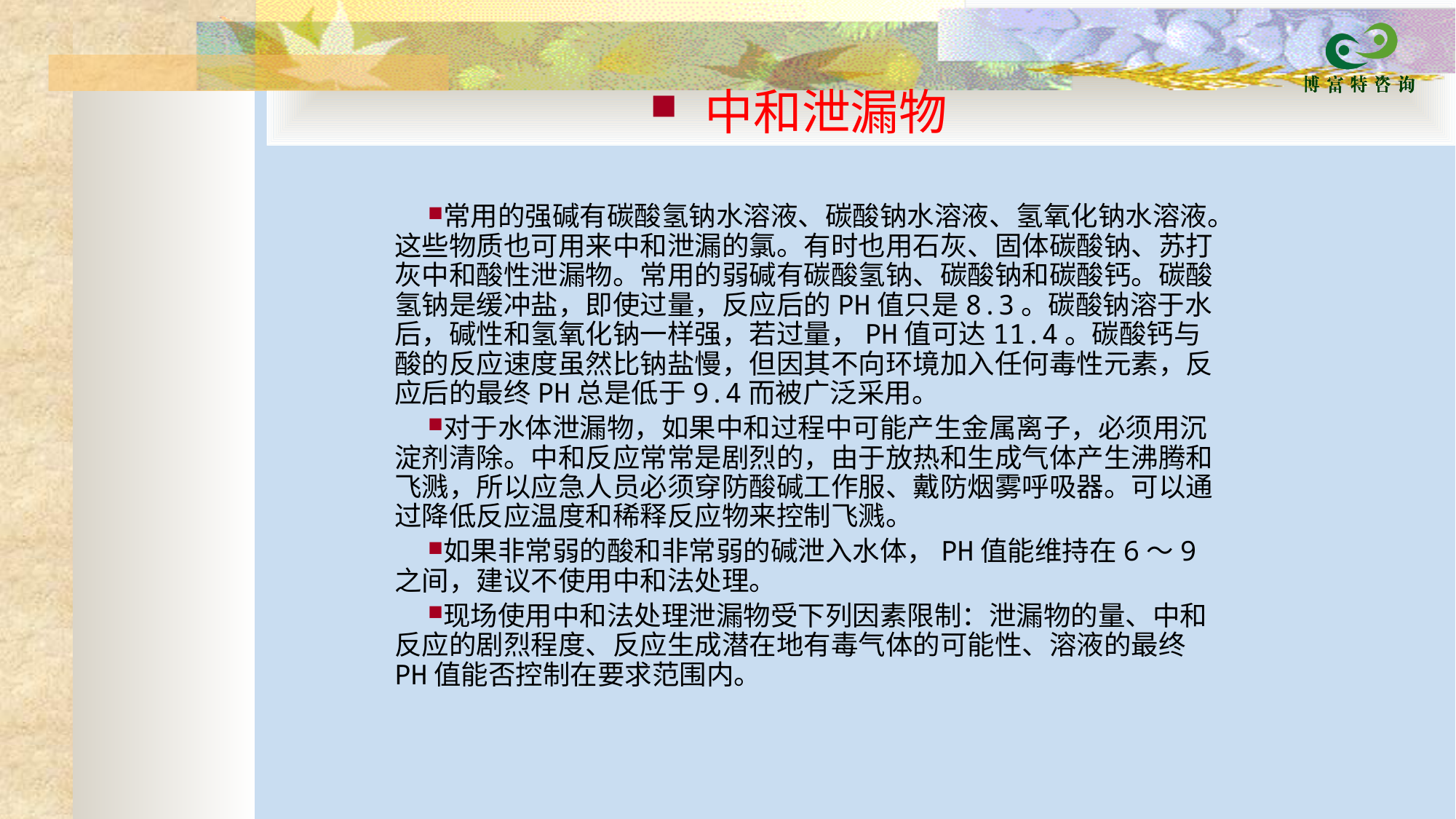

中和泄漏物
常用的强碱有碳酸氢钠水溶液、碳酸钠水溶液、氢氧化钠水溶液。这些物质也可用来中和泄漏的氯。有时也用石灰、固体碳酸钠、苏打灰中和酸性泄漏物。常用的弱碱有碳酸氢钠、碳酸钠和碳酸钙。碳酸氢钠是缓冲盐，即使过量，反应后的PH值只是8.3。碳酸钠溶于水后，碱性和氢氧化钠一样强，若过量，PH值可达11.4。碳酸钙与酸的反应速度虽然比钠盐慢，但因其不向环境加入任何毒性元素，反应后的最终PH总是低于9.4而被广泛采用。
对于水体泄漏物，如果中和过程中可能产生金属离子，必须用沉淀剂清除。中和反应常常是剧烈的，由于放热和生成气体产生沸腾和飞溅，所以应急人员必须穿防酸碱工作服、戴防烟雾呼吸器。可以通过降低反应温度和稀释反应物来控制飞溅。
如果非常弱的酸和非常弱的碱泄入水体，PH值能维持在6～9之间，建议不使用中和法处理。
现场使用中和法处理泄漏物受下列因素限制：泄漏物的量、中和反应的剧烈程度、反应生成潜在地有毒气体的可能性、溶液的最终PH值能否控制在要求范围内。